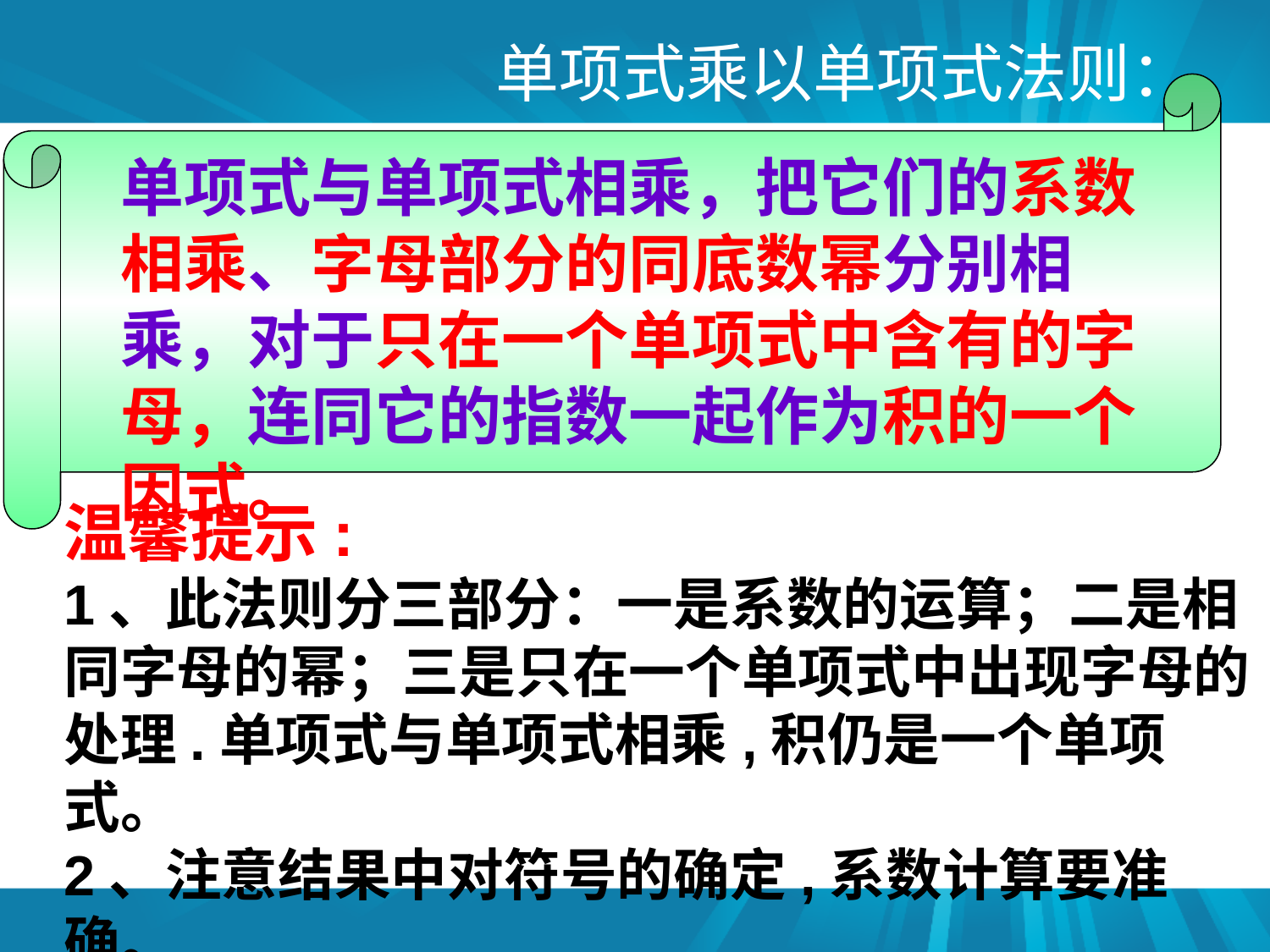

# 单项式乘以单项式法则：

单项式与单项式相乘，把它们的系数相乘、字母部分的同底数幂分别相乘，对于只在一个单项式中含有的字母，连同它的指数一起作为积的一个因式。
温馨提示:
1、此法则分三部分：一是系数的运算；二是相同字母的幂；三是只在一个单项式中出现字母的处理.单项式与单项式相乘,积仍是一个单项式。
2、注意结果中对符号的确定,系数计算要准确。